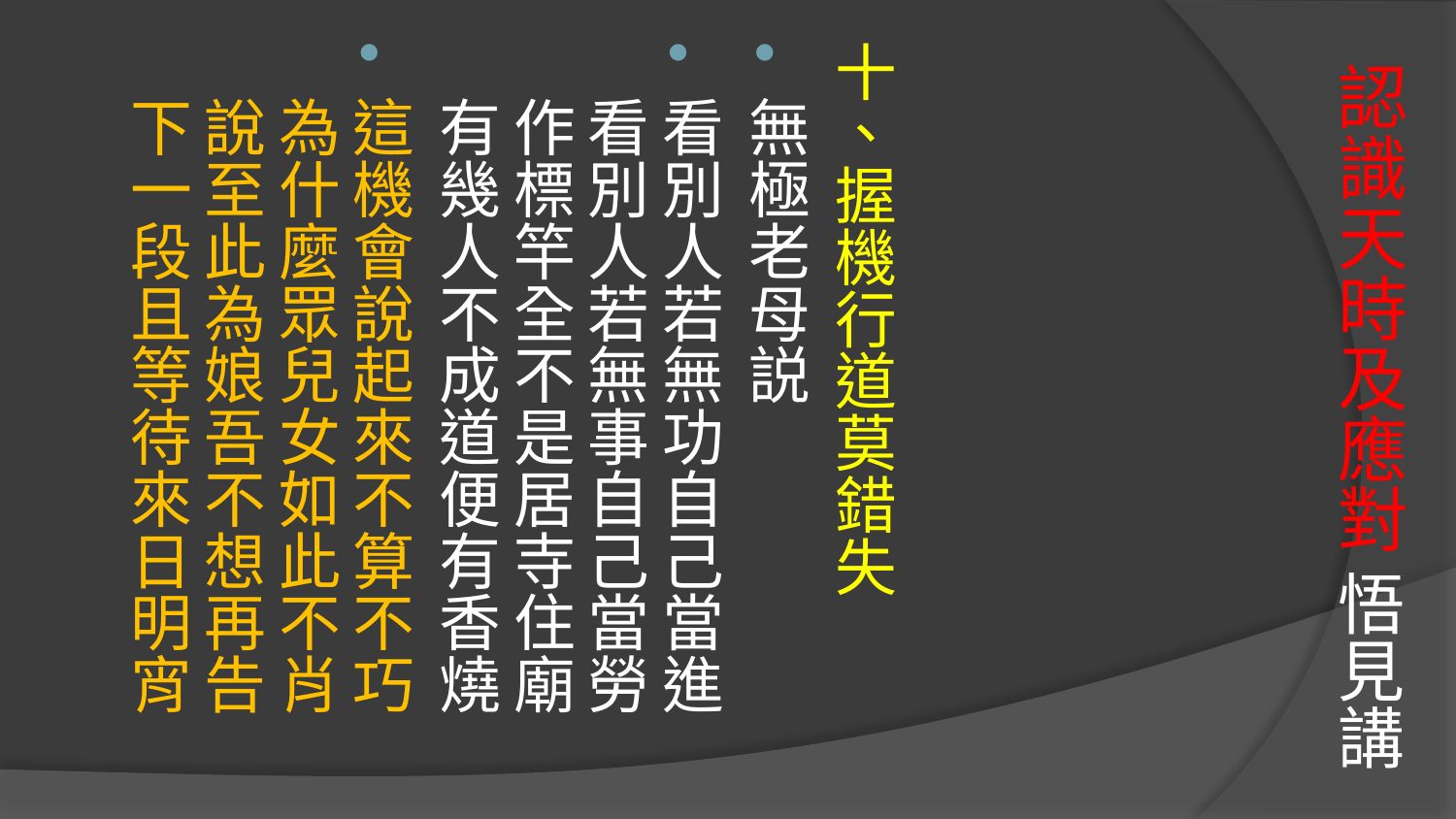

十、握機行道莫錯失
無極老母説
看別人若無功自己當進
看別人若無事自己當勞
作標竿全不是居寺住廟
有幾人不成道便有香燒
這機會說起來不算不巧
為什麼眾兒女如此不肖
說至此為娘吾不想再告
下一段且等待來日明宵

# 認識天時及應對 悟見講